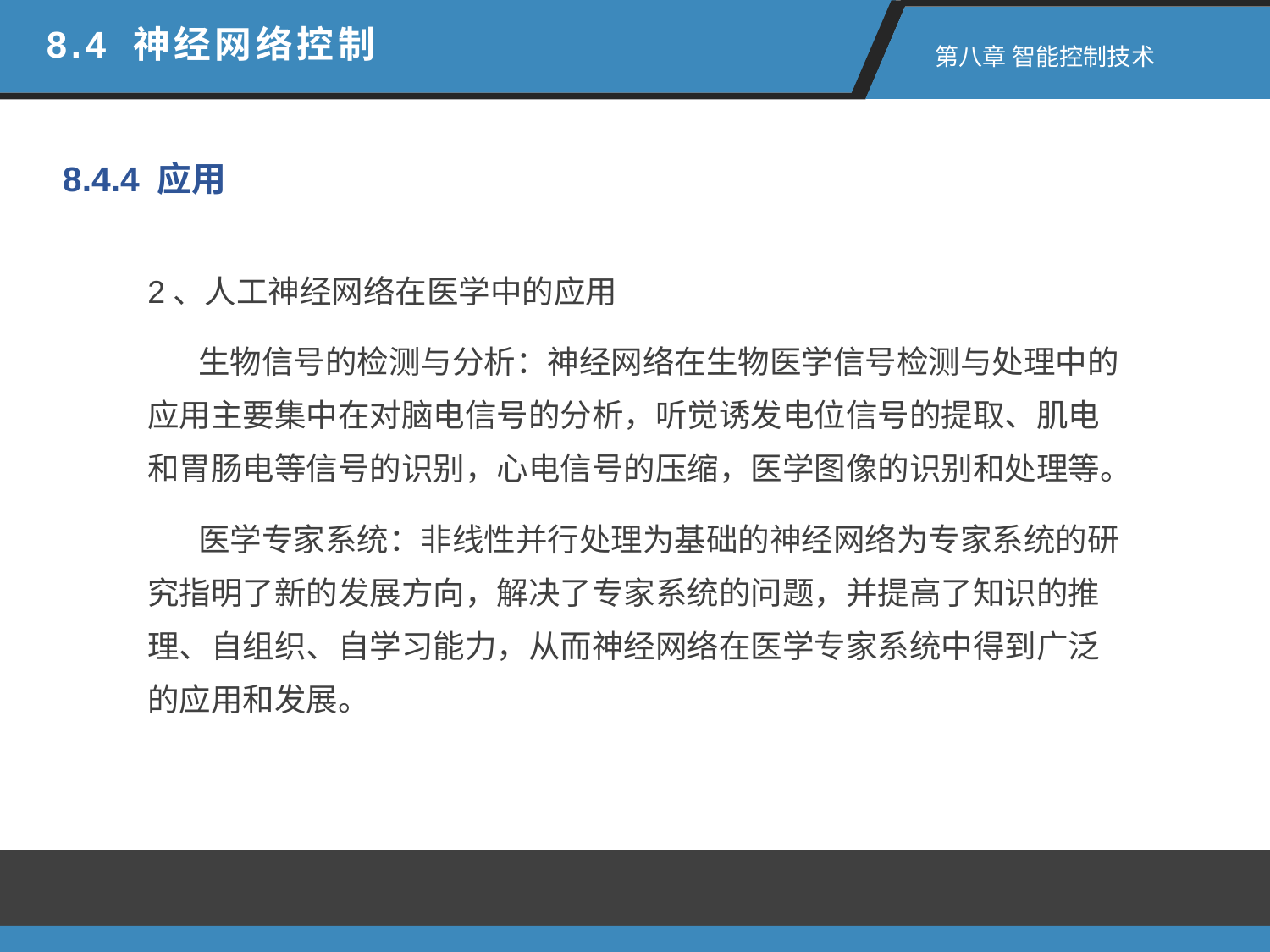

8.4 神经网络控制
  第八章 智能控制技术
8.4.4 应用
2、人工神经网络在医学中的应用
      生物信号的检测与分析：神经网络在生物医学信号检测与处理中的应用主要集中在对脑电信号的分析，听觉诱发电位信号的提取、肌电和胃肠电等信号的识别，心电信号的压缩，医学图像的识别和处理等。
      医学专家系统：非线性并行处理为基础的神经网络为专家系统的研究指明了新的发展方向，解决了专家系统的问题，并提高了知识的推理、自组织、自学习能力，从而神经网络在医学专家系统中得到广泛的应用和发展。